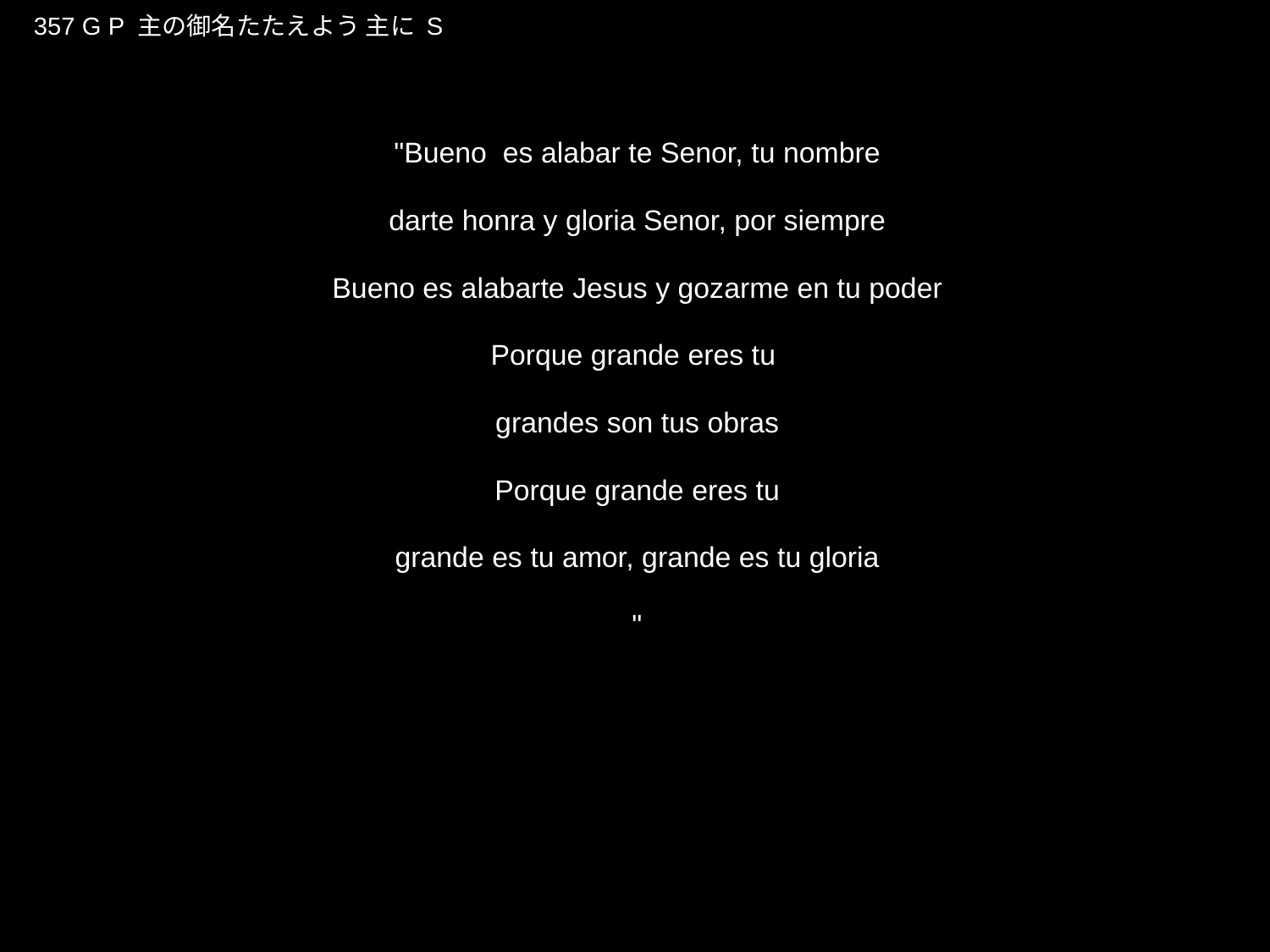

しゅのみなたたえようしゅに
★P
357 G P 主の御名たたえよう 主に S
★３
"Bueno  es alabar te Senor, tu nombre
darte honra y gloria Senor, por siempre
Bueno es alabarte Jesus y gozarme en tu poder
Porque grande eres tu
grandes son tus obras
Porque grande eres tu
grande es tu amor, grande es tu gloria
"